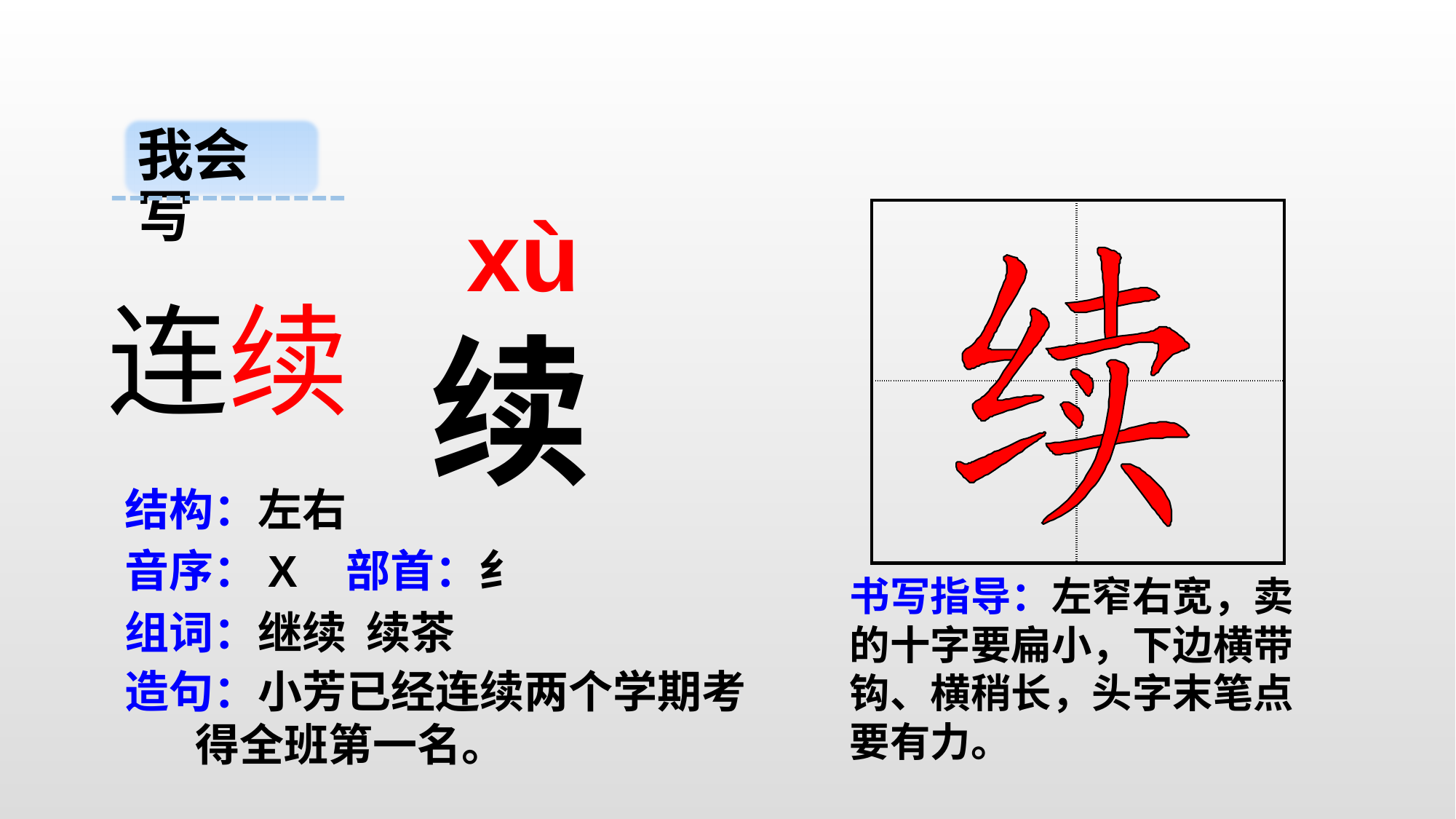

我会写

 xù
|  |  |
| --- | --- |
|  |  |

连续

续

结构：左右

音序：X   部首：纟
书写指导：左窄右宽，卖的十字要扁小，下边横带钩、横稍长，头字末笔点要有力。
组词：继续  续茶
造句：小芳已经连续两个学期考
      得全班第一名。